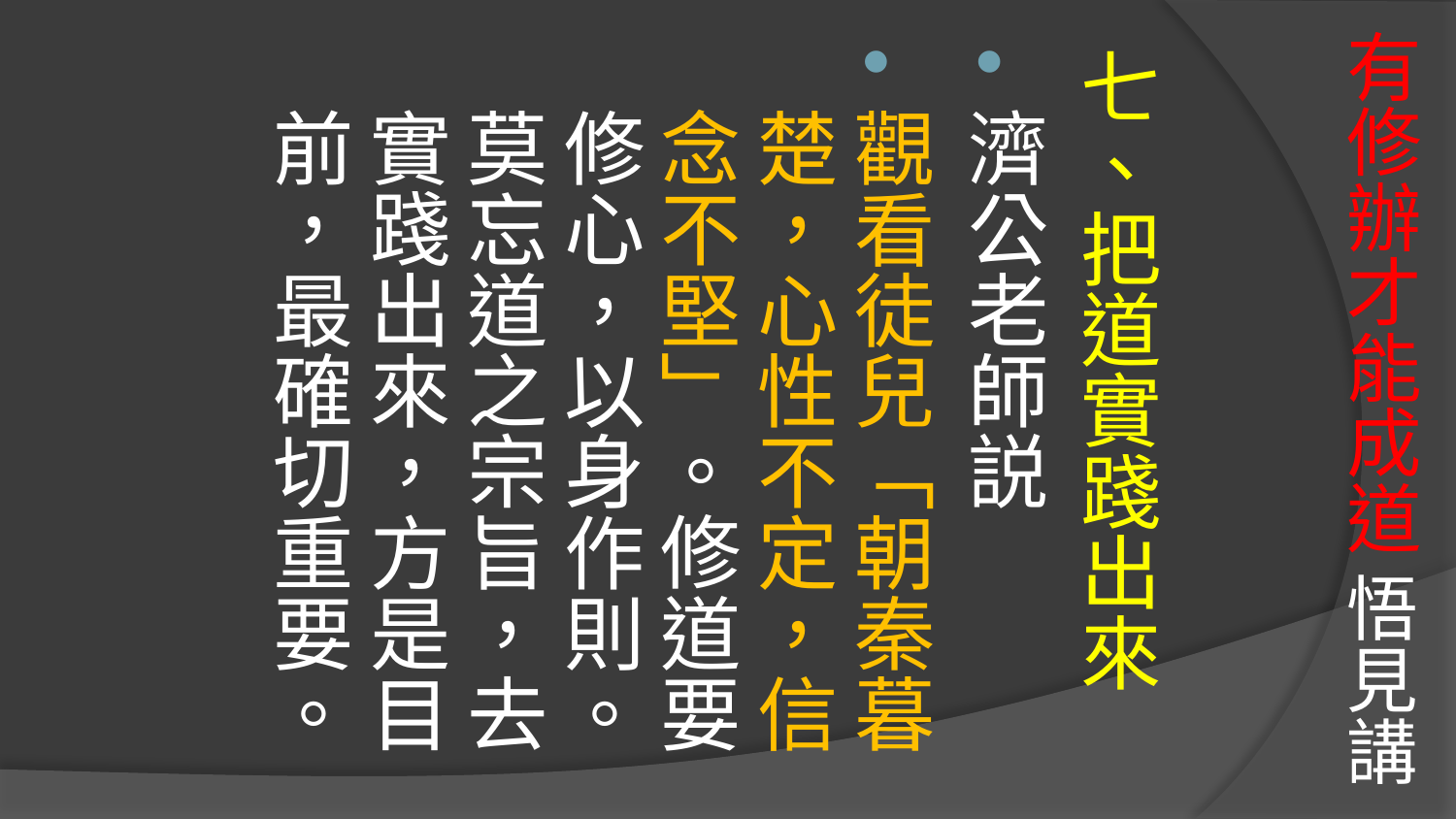

# 有修辦才能成道 悟見講
七、把道實踐出來
濟公老師説
觀看徒兒「朝秦暮楚，心性不定，信念不堅」。修道要修心，以身作則。莫忘道之宗旨，去實踐出來，方是目前，最確切重要。